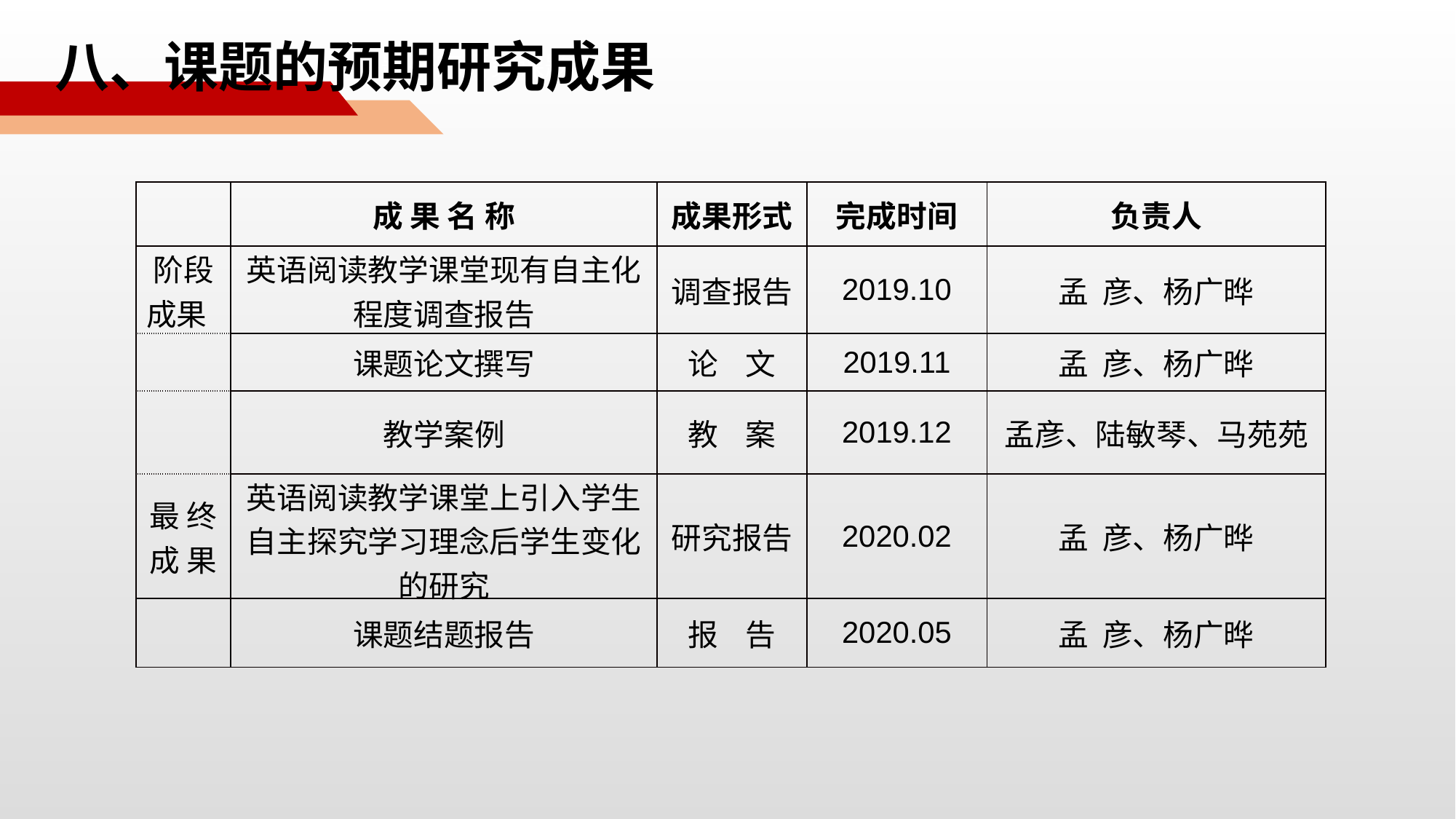

八、课题的预期研究成果

课题研究研究课题

|  | 成 果 名 称 | 成果形式 | 完成时间 | 负责人 |
| --- | --- | --- | --- | --- |
| 阶段成果 | 英语阅读教学课堂现有自主化程度调查报告 | 调查报告 | 2019.10 | 孟 彦、杨广晔 |
|  | 课题论文撰写 | 论 文 | 2019.11 | 孟 彦、杨广晔 |
|  | 教学案例 | 教 案 | 2019.12 | 孟彦、陆敏琴、马苑苑 |
| 最 终 成 果 | 英语阅读教学课堂上引入学生自主探究学习理念后学生变化的研究 | 研究报告 | 2020.02 | 孟 彦、杨广晔 |
|  | 课题结题报告 | 报 告 | 2020.05 | 孟 彦、杨广晔 |